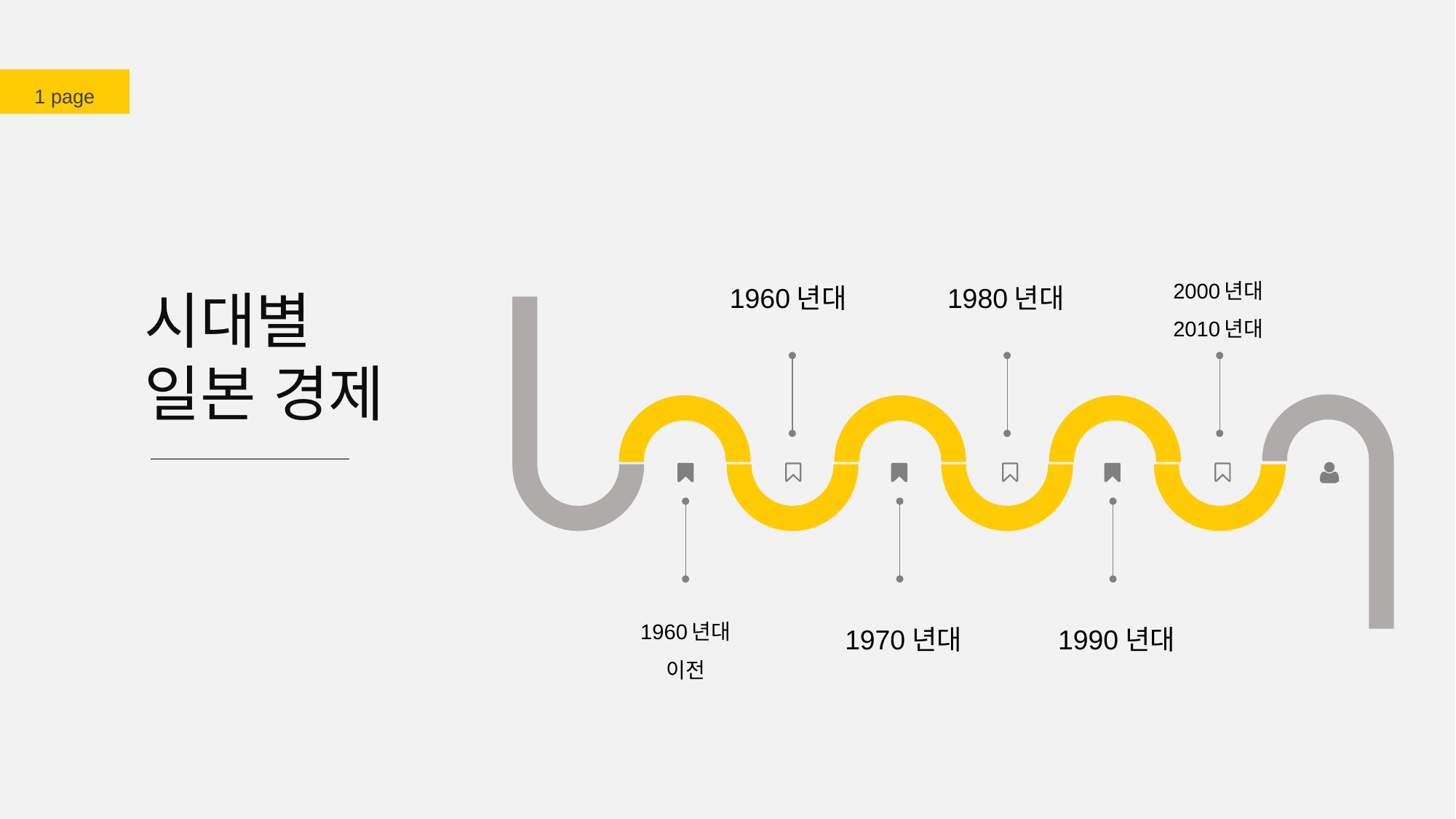

1 page

1980년대
2000년대
2010년대
1960년대
시대별
일본 경제

1970년대
1990년대
1960년대
이전